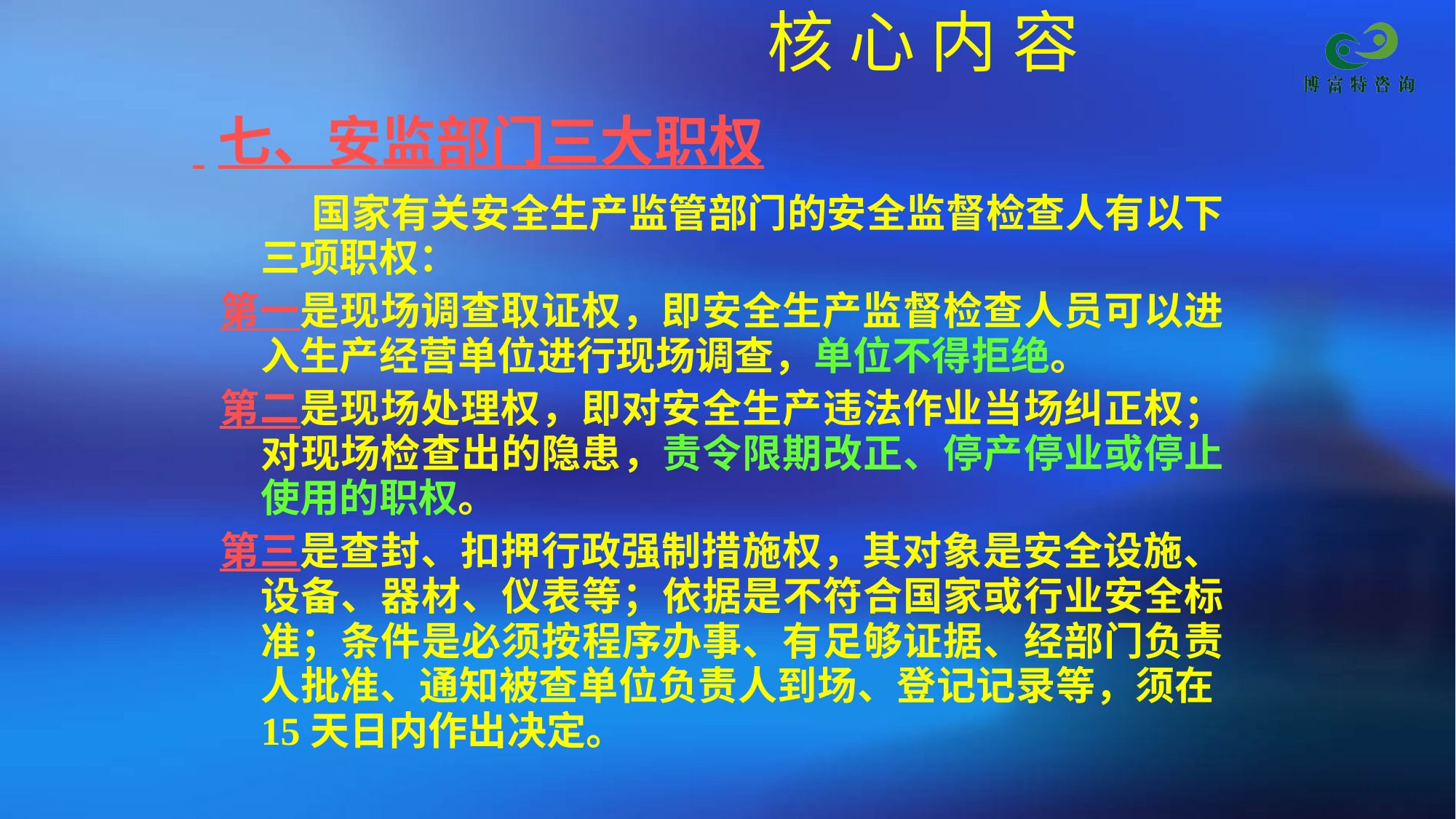

核 心 内 容
 七、安监部门三大职权
         国家有关安全生产监管部门的安全监督检查人有以下三项职权：
第一是现场调查取证权，即安全生产监督检查人员可以进入生产经营单位进行现场调查，单位不得拒绝。
第二是现场处理权，即对安全生产违法作业当场纠正权；对现场检查出的隐患，责令限期改正、停产停业或停止使用的职权。
第三是查封、扣押行政强制措施权，其对象是安全设施、设备、器材、仪表等；依据是不符合国家或行业安全标准；条件是必须按程序办事、有足够证据、经部门负责人批准、通知被查单位负责人到场、登记记录等，须在15天日内作出决定。